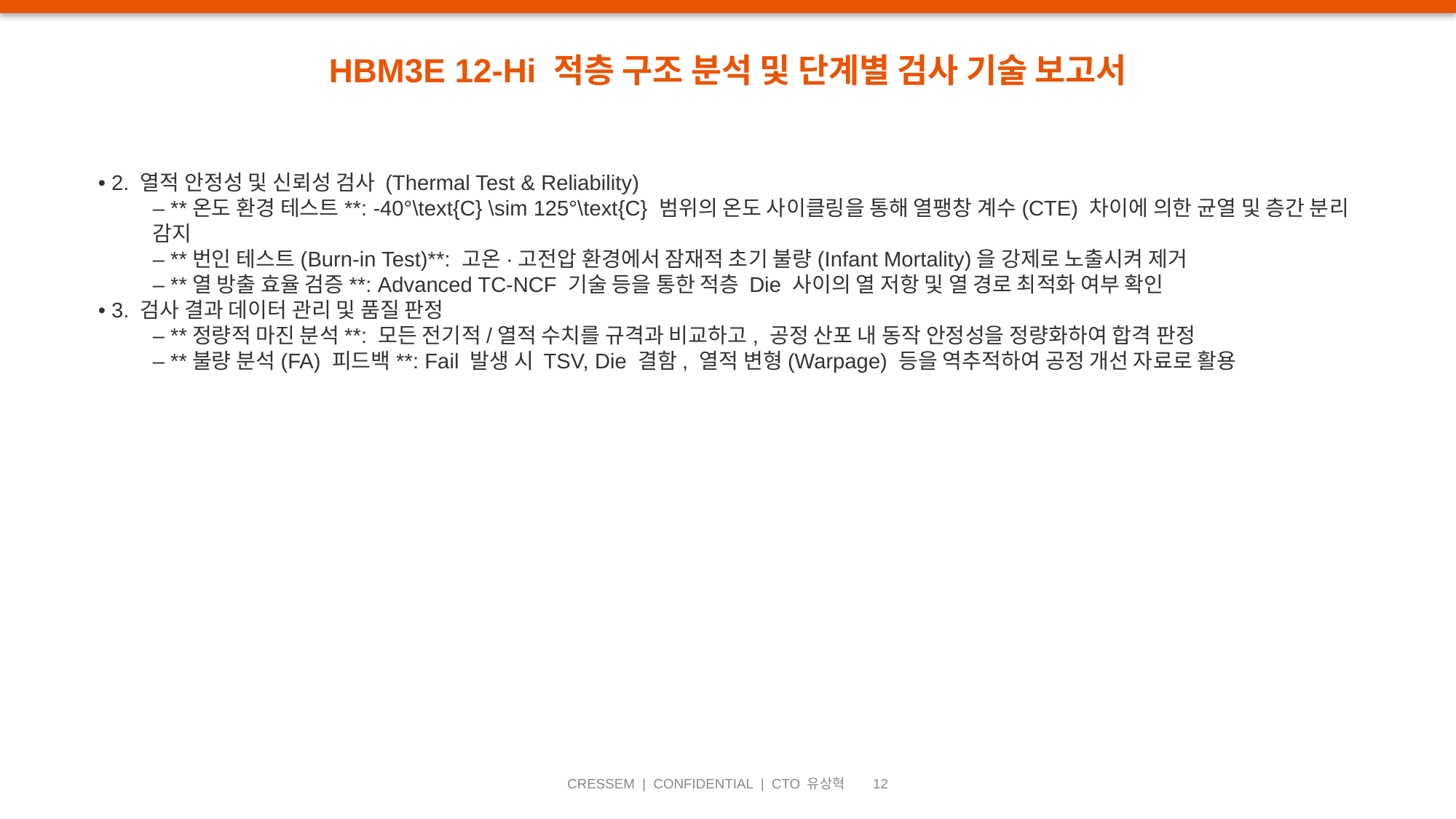

HBM3E 12-Hi 적층 구조 분석 및 단계별 검사 기술 보고서
• 2. 열적 안정성 및 신뢰성 검사 (Thermal Test & Reliability)
– **온도 환경 테스트**: -40°\text{C} \sim 125°\text{C} 범위의 온도 사이클링을 통해 열팽창 계수(CTE) 차이에 의한 균열 및 층간 분리 감지
– **번인 테스트(Burn-in Test)**: 고온·고전압 환경에서 잠재적 초기 불량(Infant Mortality)을 강제로 노출시켜 제거
– **열 방출 효율 검증**: Advanced TC-NCF 기술 등을 통한 적층 Die 사이의 열 저항 및 열 경로 최적화 여부 확인
• 3. 검사 결과 데이터 관리 및 품질 판정
– **정량적 마진 분석**: 모든 전기적/열적 수치를 규격과 비교하고, 공정 산포 내 동작 안정성을 정량화하여 합격 판정
– **불량 분석(FA) 피드백**: Fail 발생 시 TSV, Die 결함, 열적 변형(Warpage) 등을 역추적하여 공정 개선 자료로 활용
CRESSEM  |  CONFIDENTIAL  |  CTO 유상혁        12